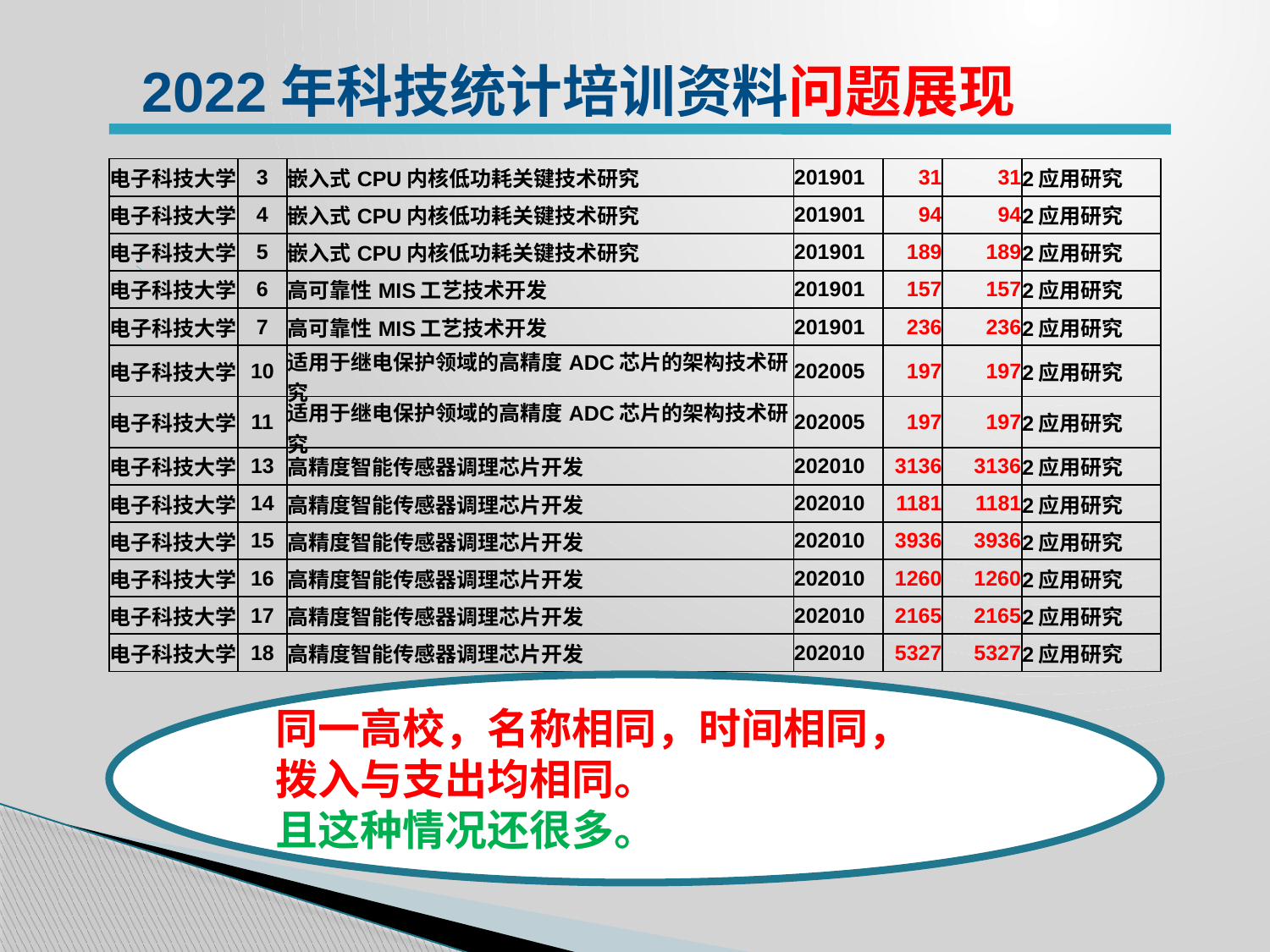

2022年科技统计培训资料问题展现
| 电子科技大学 | 3 | 嵌入式CPU内核低功耗关键技术研究 | 201901 | 31 | 31 | 2应用研究 |
| --- | --- | --- | --- | --- | --- | --- |
| 电子科技大学 | 4 | 嵌入式CPU内核低功耗关键技术研究 | 201901 | 94 | 94 | 2应用研究 |
| 电子科技大学 | 5 | 嵌入式CPU内核低功耗关键技术研究 | 201901 | 189 | 189 | 2应用研究 |
| 电子科技大学 | 6 | 高可靠性MIS工艺技术开发 | 201901 | 157 | 157 | 2应用研究 |
| 电子科技大学 | 7 | 高可靠性MIS工艺技术开发 | 201901 | 236 | 236 | 2应用研究 |
| 电子科技大学 | 10 | 适用于继电保护领域的高精度ADC芯片的架构技术研究 | 202005 | 197 | 197 | 2应用研究 |
| 电子科技大学 | 11 | 适用于继电保护领域的高精度ADC芯片的架构技术研究 | 202005 | 197 | 197 | 2应用研究 |
| 电子科技大学 | 13 | 高精度智能传感器调理芯片开发 | 202010 | 3136 | 3136 | 2应用研究 |
| 电子科技大学 | 14 | 高精度智能传感器调理芯片开发 | 202010 | 1181 | 1181 | 2应用研究 |
| 电子科技大学 | 15 | 高精度智能传感器调理芯片开发 | 202010 | 3936 | 3936 | 2应用研究 |
| 电子科技大学 | 16 | 高精度智能传感器调理芯片开发 | 202010 | 1260 | 1260 | 2应用研究 |
| 电子科技大学 | 17 | 高精度智能传感器调理芯片开发 | 202010 | 2165 | 2165 | 2应用研究 |
| 电子科技大学 | 18 | 高精度智能传感器调理芯片开发 | 202010 | 5327 | 5327 | 2应用研究 |
同一高校，名称相同，时间相同，
拨入与支出均相同。
且这种情况还很多。